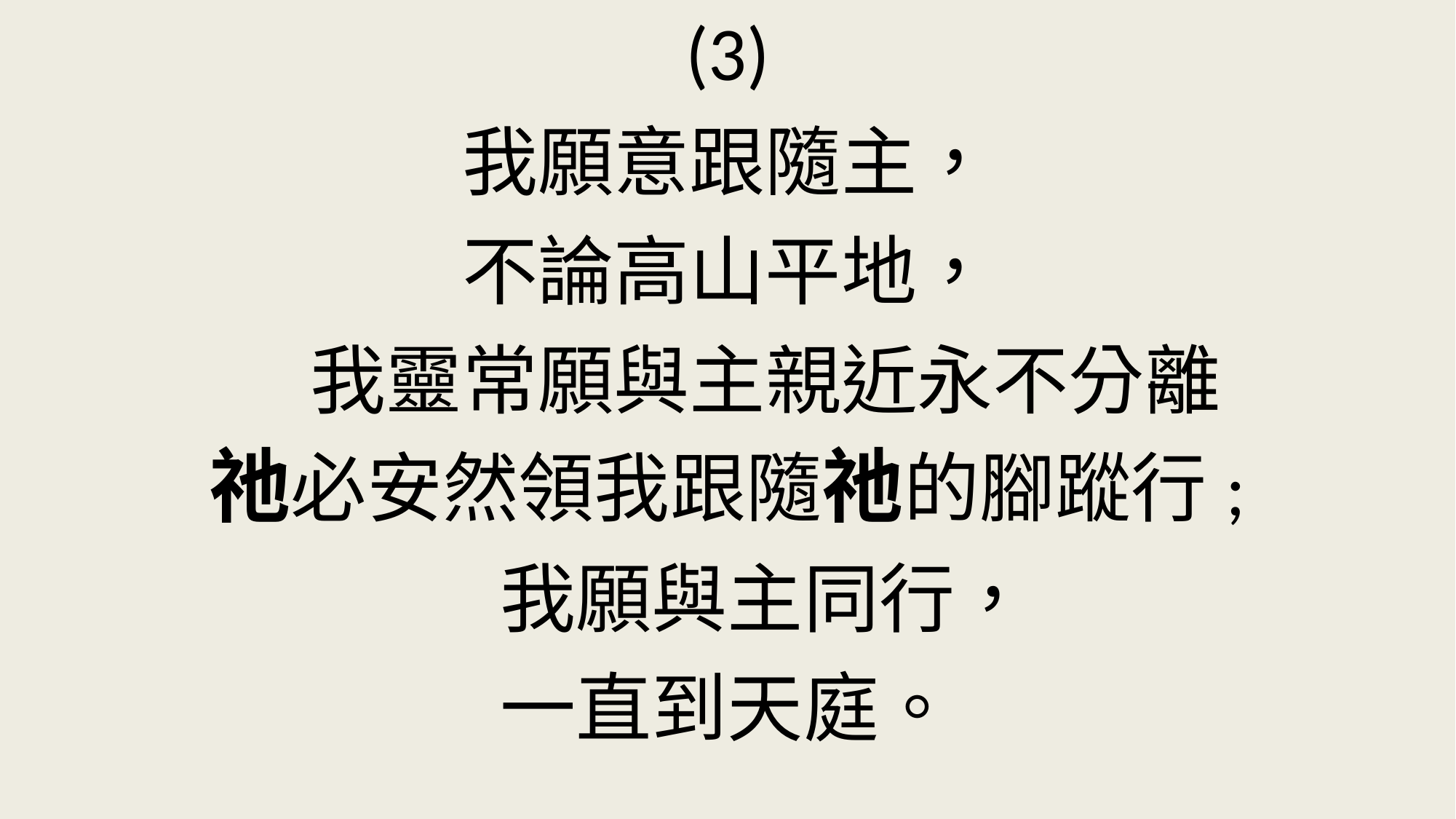

# (3) 我願意跟隨主， 不論高山平地， 　我靈常願與主親近永不分離 祂必安然領我跟隨祂的腳蹤行; 　我願與主同行， 一直到天庭。